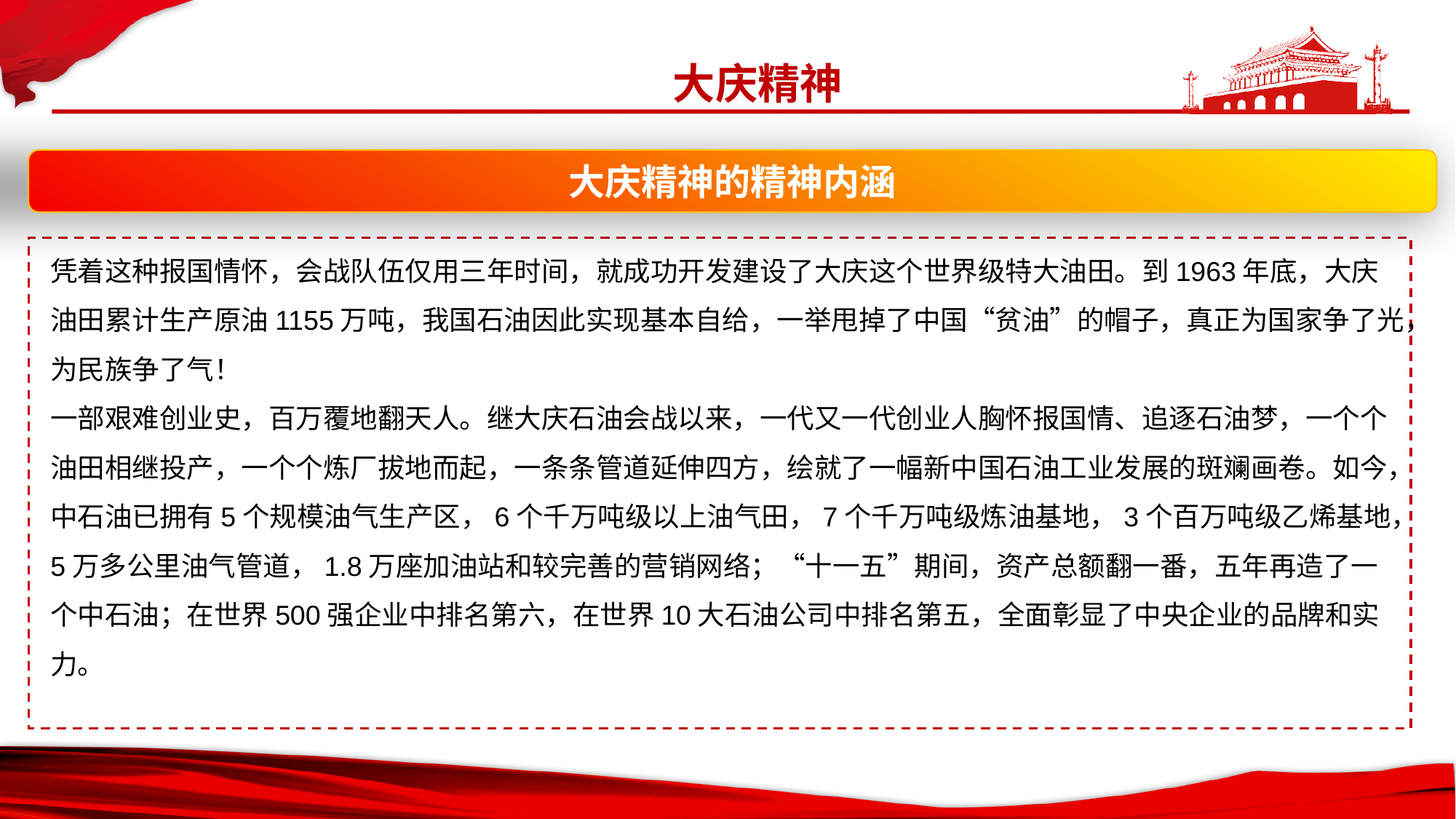

大庆精神
大庆精神的精神内涵
凭着这种报国情怀，会战队伍仅用三年时间，就成功开发建设了大庆这个世界级特大油田。到1963年底，大庆油田累计生产原油1155万吨，我国石油因此实现基本自给，一举甩掉了中国“贫油”的帽子，真正为国家争了光，为民族争了气！
一部艰难创业史，百万覆地翻天人。继大庆石油会战以来，一代又一代创业人胸怀报国情、追逐石油梦，一个个油田相继投产，一个个炼厂拔地而起，一条条管道延伸四方，绘就了一幅新中国石油工业发展的斑斓画卷。如今，中石油已拥有5个规模油气生产区，6个千万吨级以上油气田，7个千万吨级炼油基地，3个百万吨级乙烯基地，5万多公里油气管道，1.8万座加油站和较完善的营销网络；“十一五”期间，资产总额翻一番，五年再造了一个中石油；在世界500强企业中排名第六，在世界10大石油公司中排名第五，全面彰显了中央企业的品牌和实力。